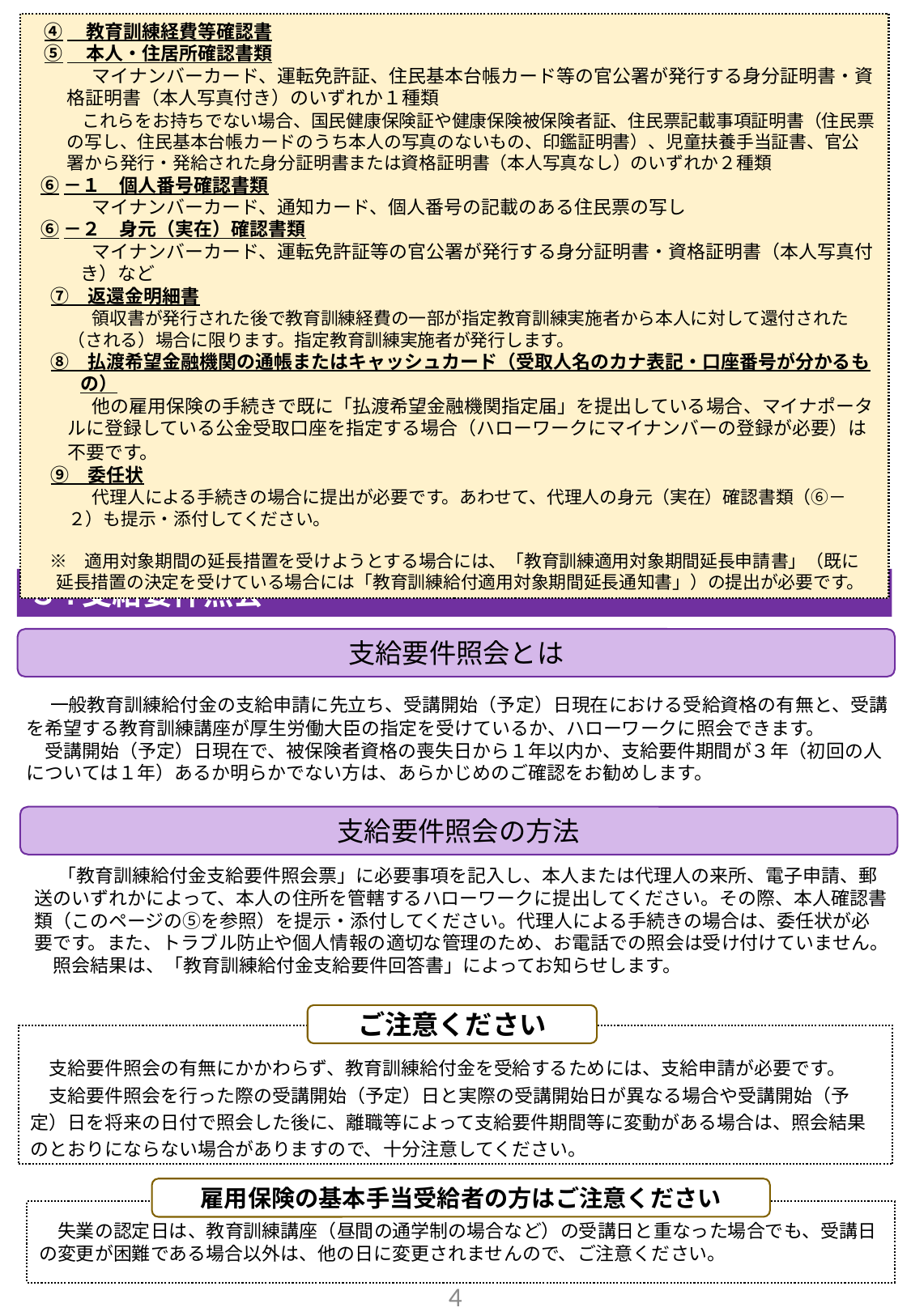

④　教育訓練経費等確認書
⑤　本人・住居所確認書類
　　　 マイナンバーカード、運転免許証、住民基本台帳カード等の官公署が発行する身分証明書・資格証明書（本人写真付き）のいずれか１種類
　　   これらをお持ちでない場合、国民健康保険証や健康保険被保険者証、住民票記載事項証明書（住民票の写し、住民基本台帳カードのうち本人の写真のないもの、印鑑証明書）、児童扶養手当証書、官公署から発行・発給された身分証明書または資格証明書（本人写真なし）のいずれか２種類
  ⑥－１　個人番号確認書類
　　　 マイナンバーカード、通知カード、個人番号の記載のある住民票の写し
  ⑥－２　身元（実在）確認書類
　　　 マイナンバーカード、運転免許証等の官公署が発行する身分証明書・資格証明書（本人写真付き）など
　⑦　返還金明細書
　　　 領収書が発行された後で教育訓練経費の一部が指定教育訓練実施者から本人に対して還付された（される）場合に限ります。指定教育訓練実施者が発行します。
　⑧　払渡希望金融機関の通帳またはキャッシュカード（受取人名のカナ表記・口座番号が分かるもの）
　　　 他の雇用保険の手続きで既に「払渡希望金融機関指定届」を提出している場合、マイナポータルに登録している公金受取口座を指定する場合（ハローワークにマイナンバーの登録が必要）は不要です。
　⑨　委任状
　　　 代理人による手続きの場合に提出が必要です。あわせて、代理人の身元（実在）確認書類（⑥－２）も提示・添付してください。

　※　適用対象期間の延長措置を受けようとする場合には、「教育訓練適用対象期間延長申請書」（既に延長措置の決定を受けている場合には「教育訓練給付適用対象期間延長通知書」）の提出が必要です。
３.支給要件照会
支給要件照会とは
　一般教育訓練給付金の支給申請に先立ち、受講開始（予定）日現在における受給資格の有無と、受講を希望する教育訓練講座が厚生労働大臣の指定を受けているか、ハローワークに照会できます。
　受講開始（予定）日現在で、被保険者資格の喪失日から１年以内か、支給要件期間が３年（初回の人については１年）あるか明らかでない方は、あらかじめのご確認をお勧めします。
支給要件照会の方法
　「教育訓練給付金支給要件照会票」に必要事項を記入し、本人または代理人の来所、電子申請、郵送のいずれかによって、本人の住所を管轄するハローワークに提出してください。その際、本人確認書類（このページの⑤を参照）を提示・添付してください。代理人による手続きの場合は、委任状が必要です。また、トラブル防止や個人情報の適切な管理のため、お電話での照会は受け付けていません。
　照会結果は、「教育訓練給付金支給要件回答書」によってお知らせします。
ご注意ください

　支給要件照会の有無にかかわらず、教育訓練給付金を受給するためには、支給申請が必要です。
　支給要件照会を行った際の受講開始（予定）日と実際の受講開始日が異なる場合や受講開始（予定）日を将来の日付で照会した後に、離職等によって支給要件期間等に変動がある場合は、照会結果のとおりにならない場合がありますので、十分注意してください。
雇用保険の基本手当受給者の方はご注意ください
　失業の認定日は、教育訓練講座（昼間の通学制の場合など）の受講日と重なった場合でも、受講日の変更が困難である場合以外は、他の日に変更されませんので、ご注意ください。